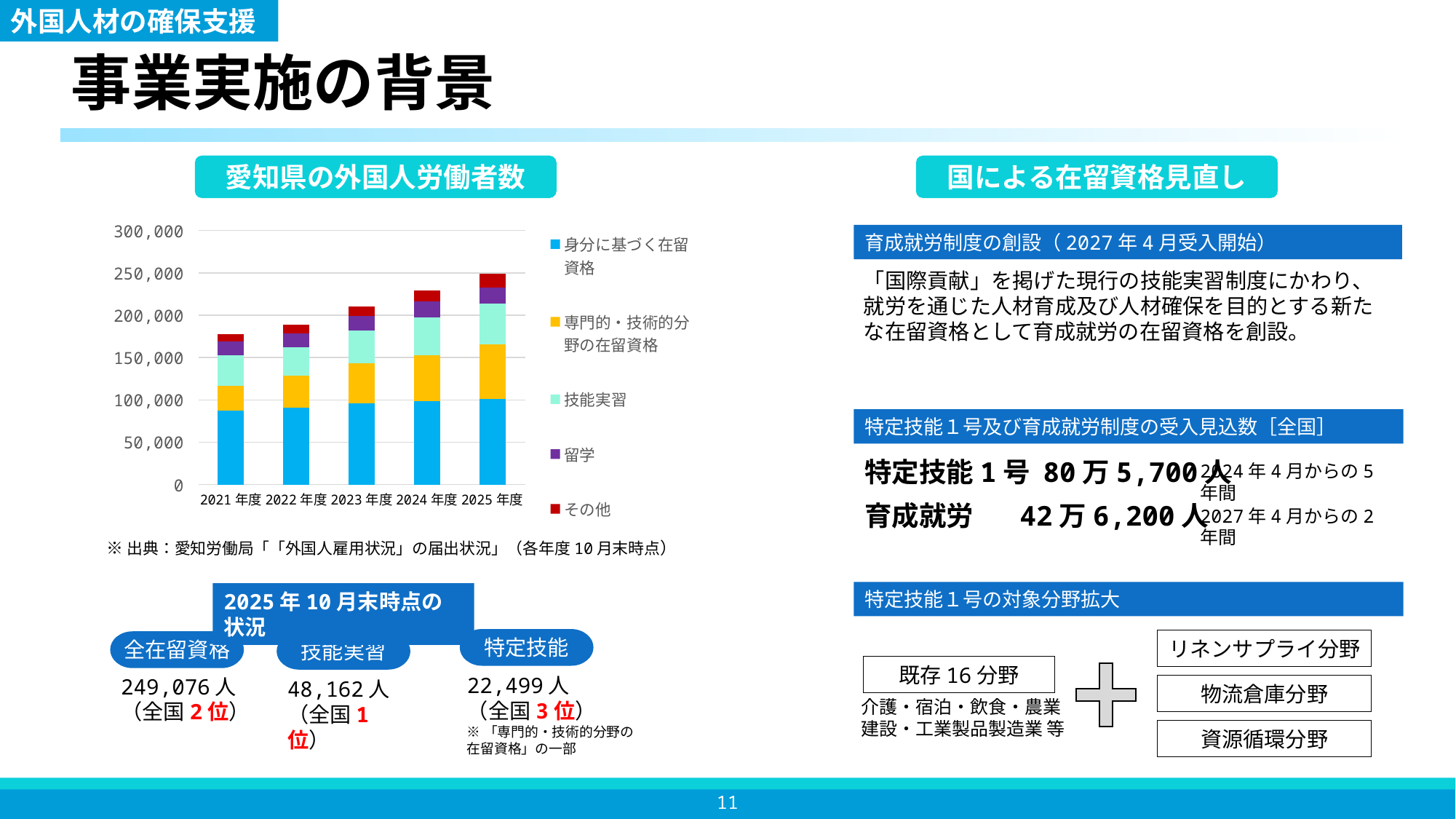

外国人材の確保支援
事業実施の背景

### Chart

| Category | 身分に基づく在留資格 | 専門的・技術的分野の在留資格 | 技能実習 | 留学 | その他 |
|---|---|---|---|---|---|
| 2021年度 | 87661.0 | 28503.0 | 36834.0 | 15930.0 | 8841.0 |
| 2022年度 | 90651.0 | 38030.0 | 33471.0 | 16329.0 | 10210.0 |
| 2023年度 | 95987.0 | 46951.0 | 38887.0 | 17464.0 | 10870.0 |
| 2024年度 | 98365.0 | 54242.0 | 45048.0 | 18742.0 | 13230.0 |
| 2025年度 | 101335.0 | 64680.0 | 48162.0 | 18790.0 | 16109.0 |
愛知県の外国人労働者数
国による在留資格見直し
育成就労制度の創設（2027年4月受入開始）
「国際貢献」を掲げた現行の技能実習制度にかわり、就労を通じた人材育成及び人材確保を目的とする新たな在留資格として育成就労の在留資格を創設。
特定技能１号及び育成就労制度の受入見込数［全国］
特定技能1号 80万5,700人
2024年4月からの5年間
育成就労 　 42万6,200人
2027年4月からの2年間
※出典：愛知労働局「「外国人雇用状況」の届出状況」（各年度10月末時点）
特定技能１号の対象分野拡大
2025年10月末時点の状況
特定技能
リネンサプライ分野
全在留資格
技能実習

既存16分野
22,499人
（全国3位）
※「専門的・技術的分野の
在留資格」の一部
249,076人
（全国2位）
48,162人
（全国1位）
物流倉庫分野
介護・宿泊・飲食・農業
建設・工業製品製造業 等
資源循環分野

11